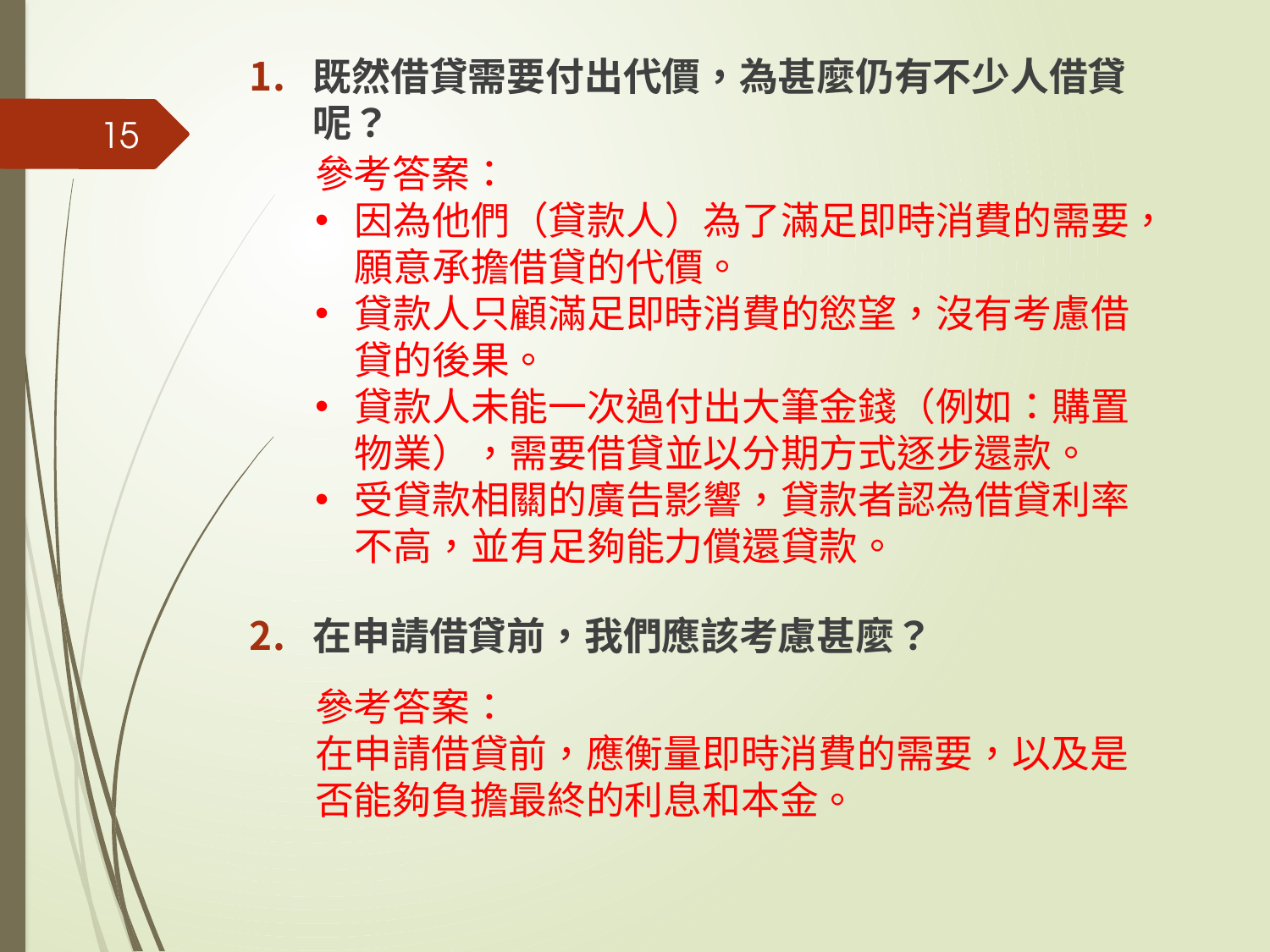

既然借貸需要付出代價，為甚麼仍有不少人借貸呢？

在申請借貸前，我們應該考慮甚麼？

15
參考答案：
因為他們（貸款人）為了滿足即時消費的需要，願意承擔借貸的代價。
貸款人只顧滿足即時消費的慾望，沒有考慮借貸的後果。
貸款人未能一次過付出大筆金錢（例如：購置物業），需要借貸並以分期方式逐步還款。
受貸款相關的廣告影響，貸款者認為借貸利率不高，並有足夠能力償還貸款。
參考答案：
在申請借貸前，應衡量即時消費的需要，以及是否能夠負擔最終的利息和本金。